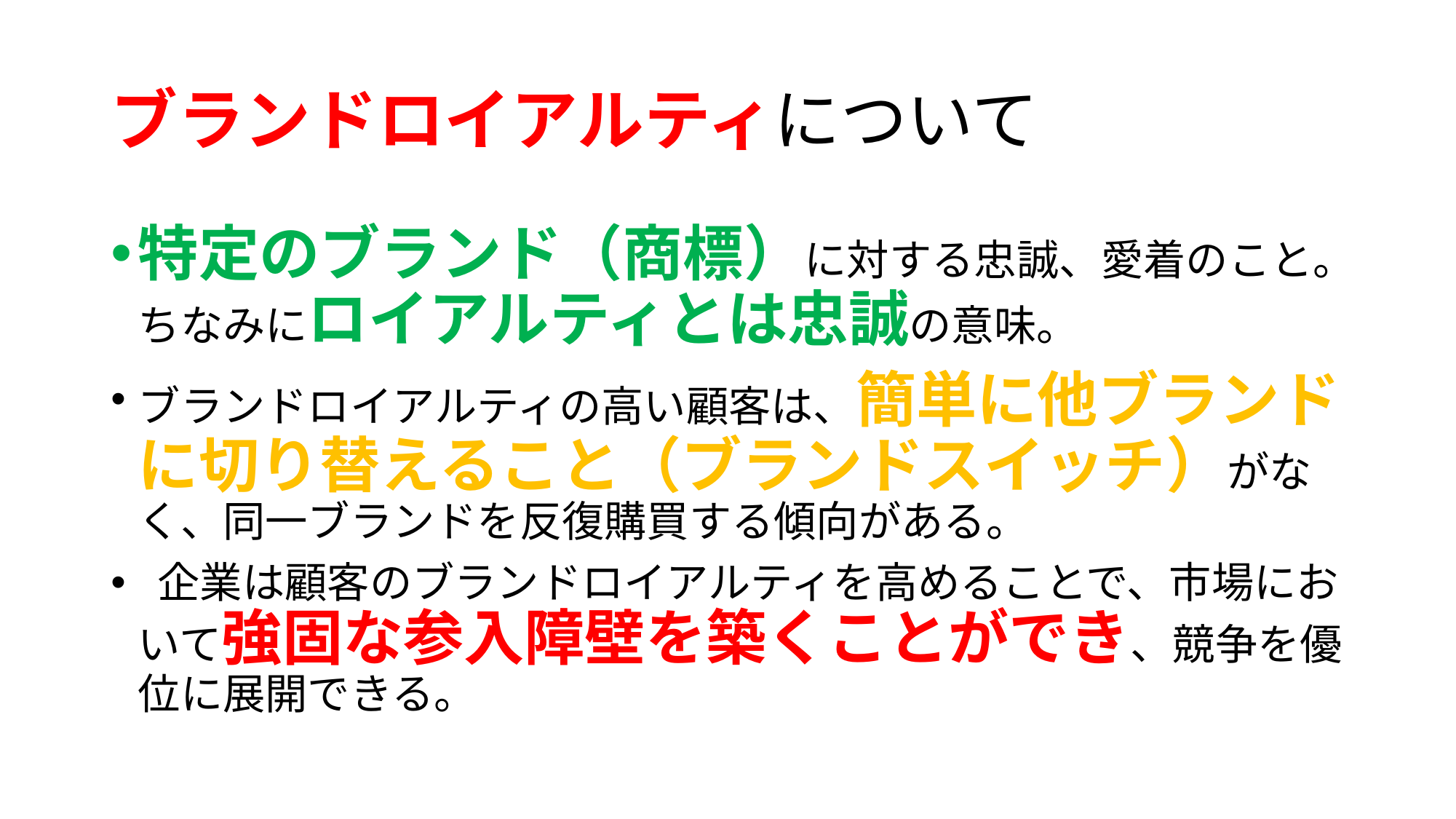

# ブランドロイアルティについて
特定のブランド（商標）に対する忠誠、愛着のこと。ちなみにロイアルティとは忠誠の意味。
ブランドロイアルティの高い顧客は、簡単に他ブランドに切り替えること（ブランドスイッチ）がなく、同一ブランドを反復購買する傾向がある。
 企業は顧客のブランドロイアルティを高めることで、市場において強固な参入障壁を築くことができ、競争を優位に展開できる。